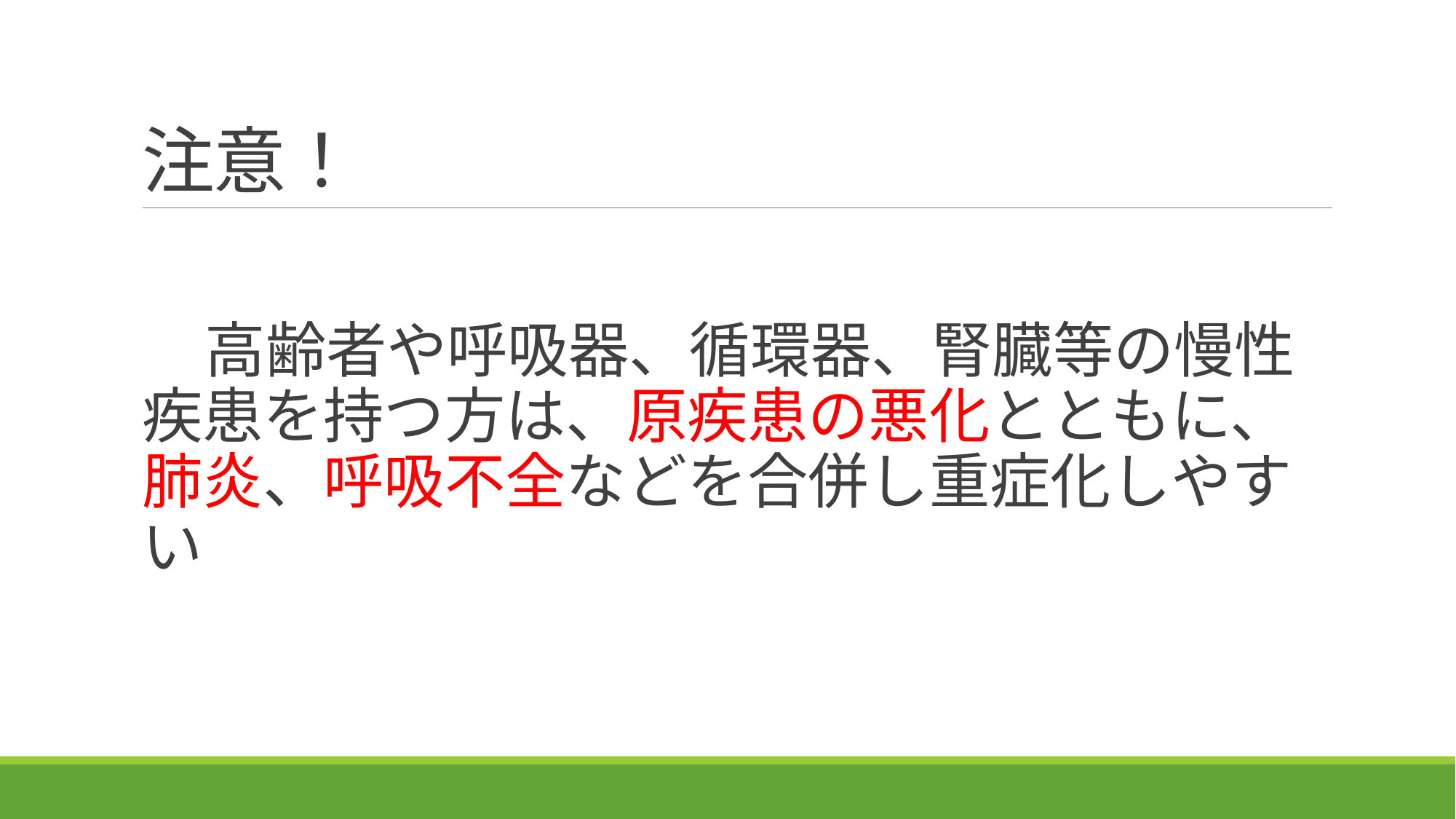

# 注意！

　高齢者や呼吸器、循環器、腎臓等の慢性疾患を持つ方は、原疾患の悪化とともに、肺炎、呼吸不全などを合併し重症化しやすい